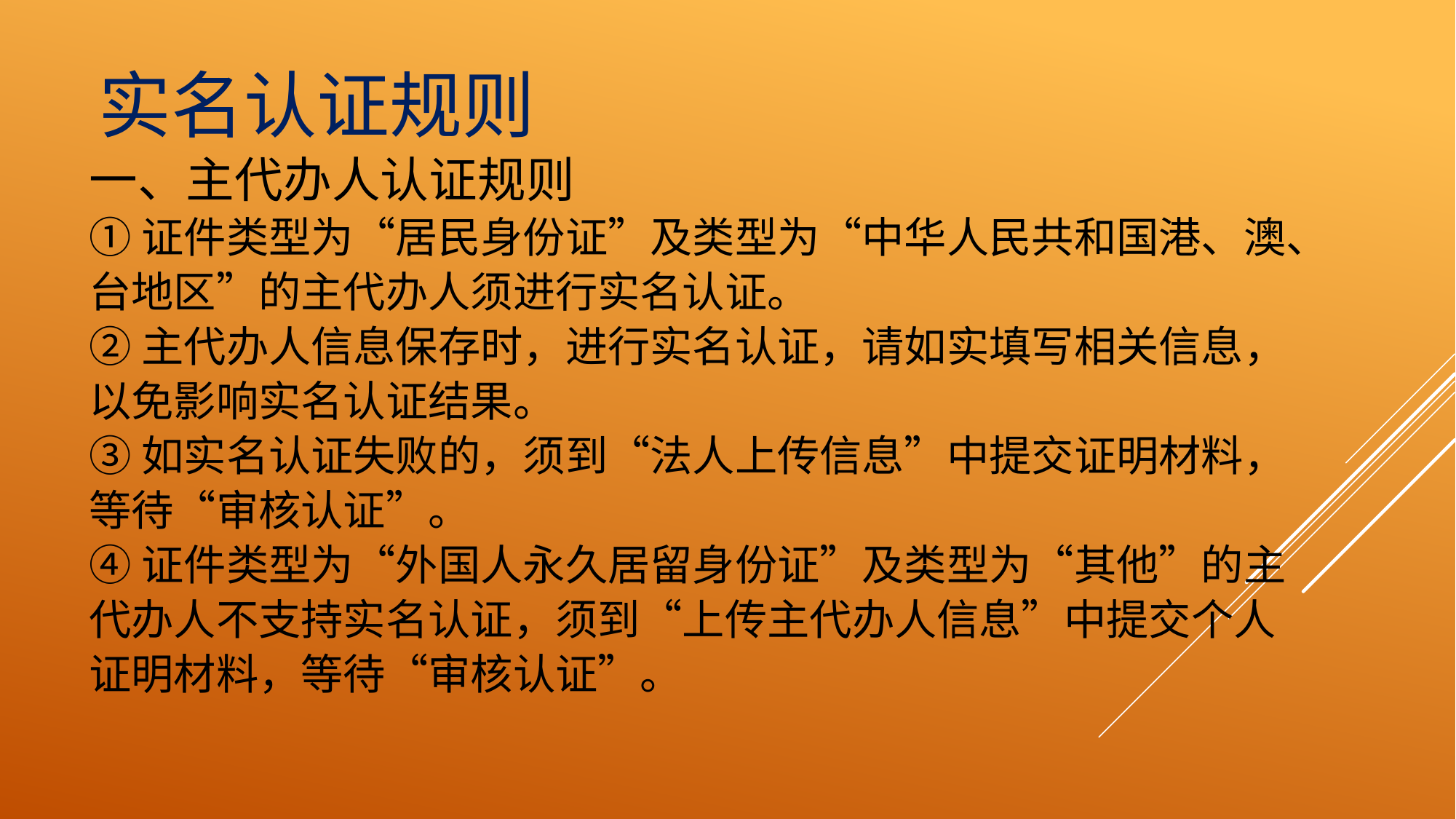

# 实名认证规则
一、主代办人认证规则
①证件类型为“居民身份证”及类型为“中华人民共和国港、澳、台地区”的主代办人须进行实名认证。
②主代办人信息保存时，进行实名认证，请如实填写相关信息，以免影响实名认证结果。
③如实名认证失败的，须到“法人上传信息”中提交证明材料，等待“审核认证”。
④证件类型为“外国人永久居留身份证”及类型为“其他”的主代办人不支持实名认证，须到“上传主代办人信息”中提交个人证明材料，等待“审核认证”。